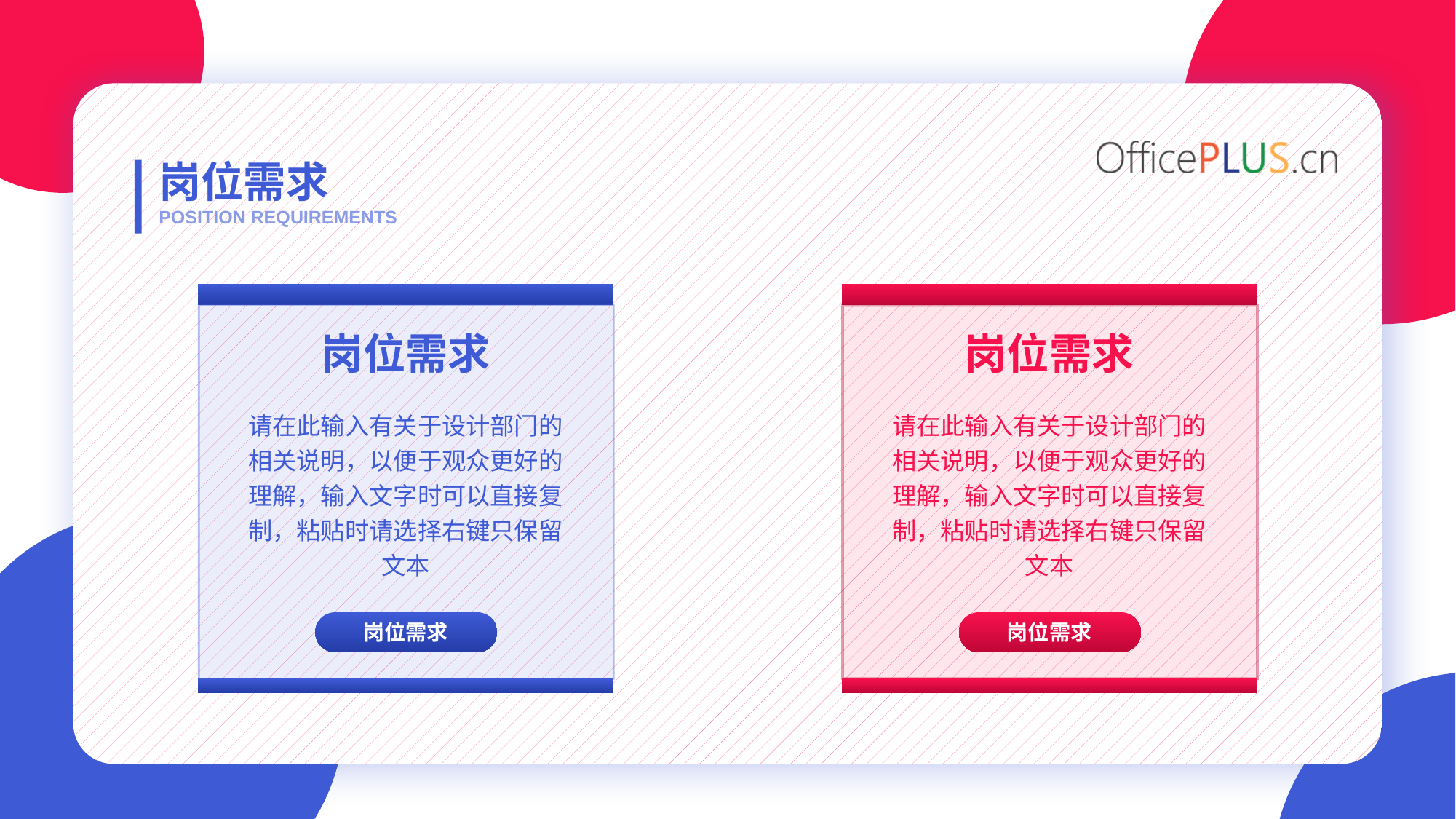

岗位需求

POSITION REQUIREMENTS

岗位需求
岗位需求
请在此输入有关于设计部门的相关说明，以便于观众更好的理解，输入文字时可以直接复制，粘贴时请选择右键只保留文本
请在此输入有关于设计部门的相关说明，以便于观众更好的理解，输入文字时可以直接复制，粘贴时请选择右键只保留文本

岗位需求
岗位需求